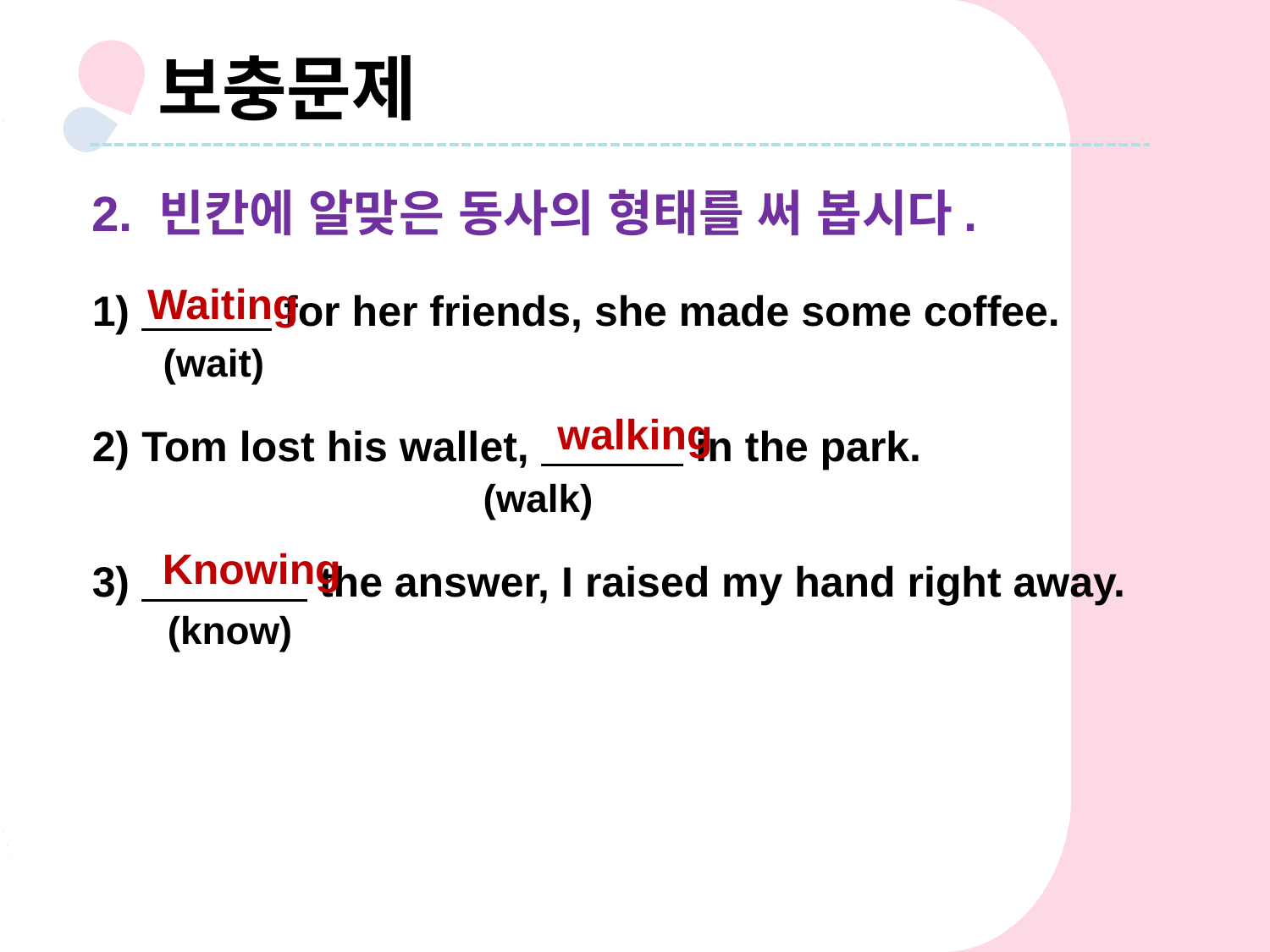

보충문제
2. 빈칸에 알맞은 동사의 형태를 써 봅시다.

Waiting
1)             for her friends, she made some coffee.
      (wait)
2) Tom lost his wallet,              in the park.
                                 (walk)
3)                the answer, I raised my hand right away.
       (know)
walking
Knowing